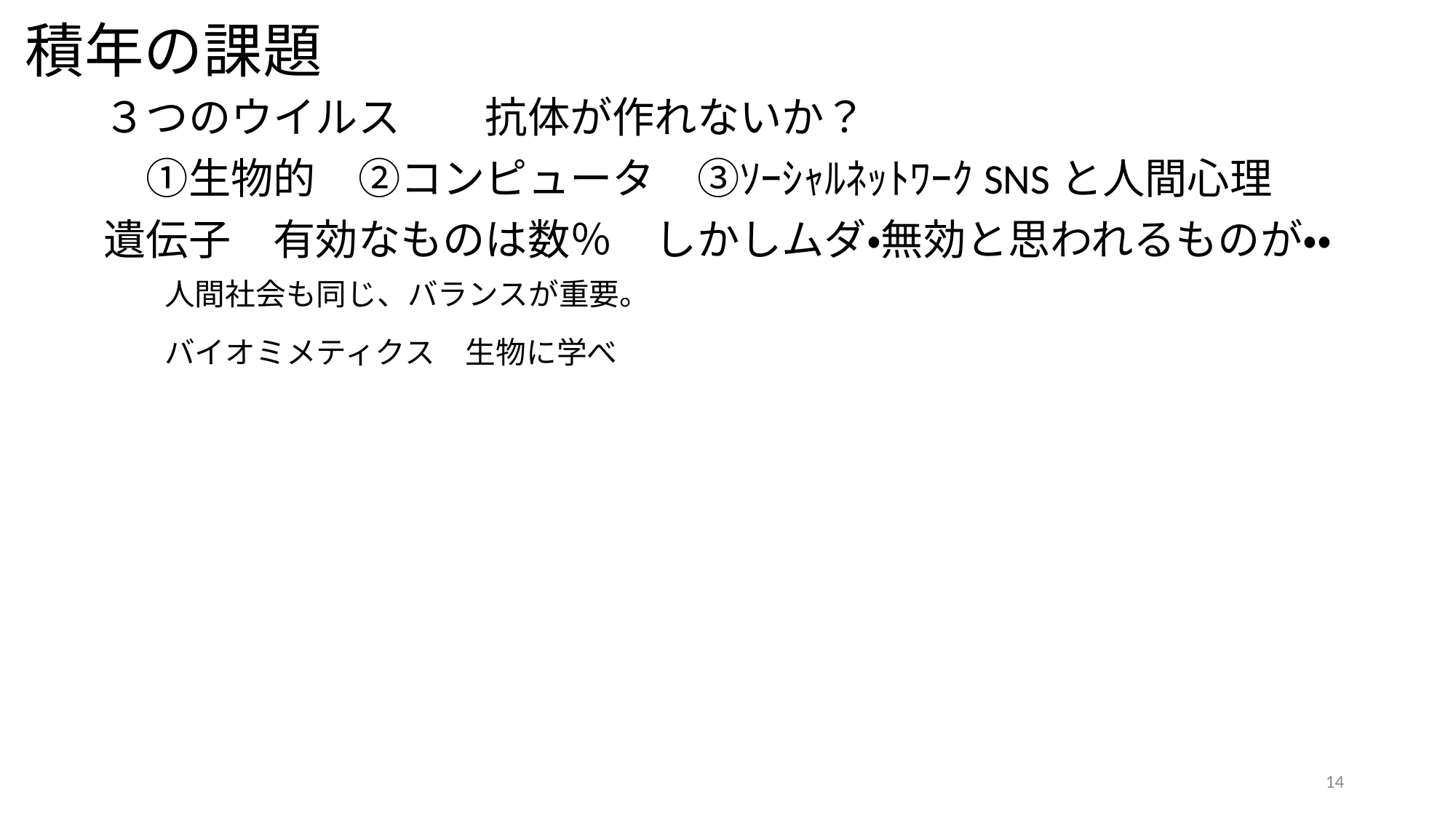

# 積年の課題
３つのウイルス　　抗体が作れないか？
　①生物的　②コンピュータ　③ｿｰｼｬﾙﾈｯﾄﾜｰｸSNSと人間心理
遺伝子　有効なものは数％　しかしムダ・無効と思われるものが・・
　　人間社会も同じ、バランスが重要。
　　バイオミメティクス　生物に学べ
14